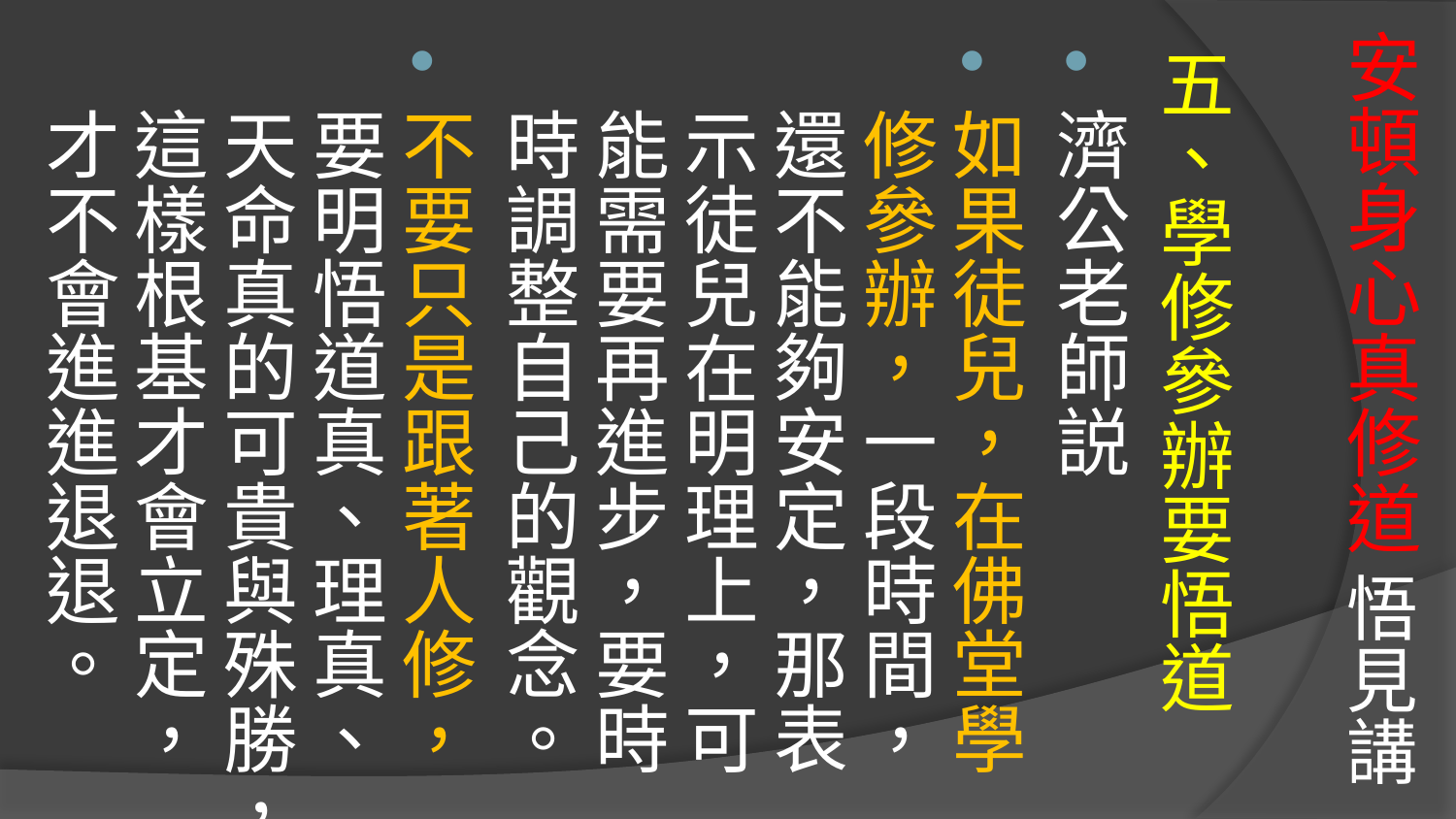

# 安頓身心真修道 悟見講
五、學修參辦要悟道
濟公老師説
如果徒兒，在佛堂學修參辦，一段時間，還不能夠安定，那表示徒兒在明理上，可能需要再進步，要時時調整自己的觀念。
不要只是跟著人修，要明悟道真、理真、天命真的可貴與殊勝，這樣根基才會立定，才不會進進退退。